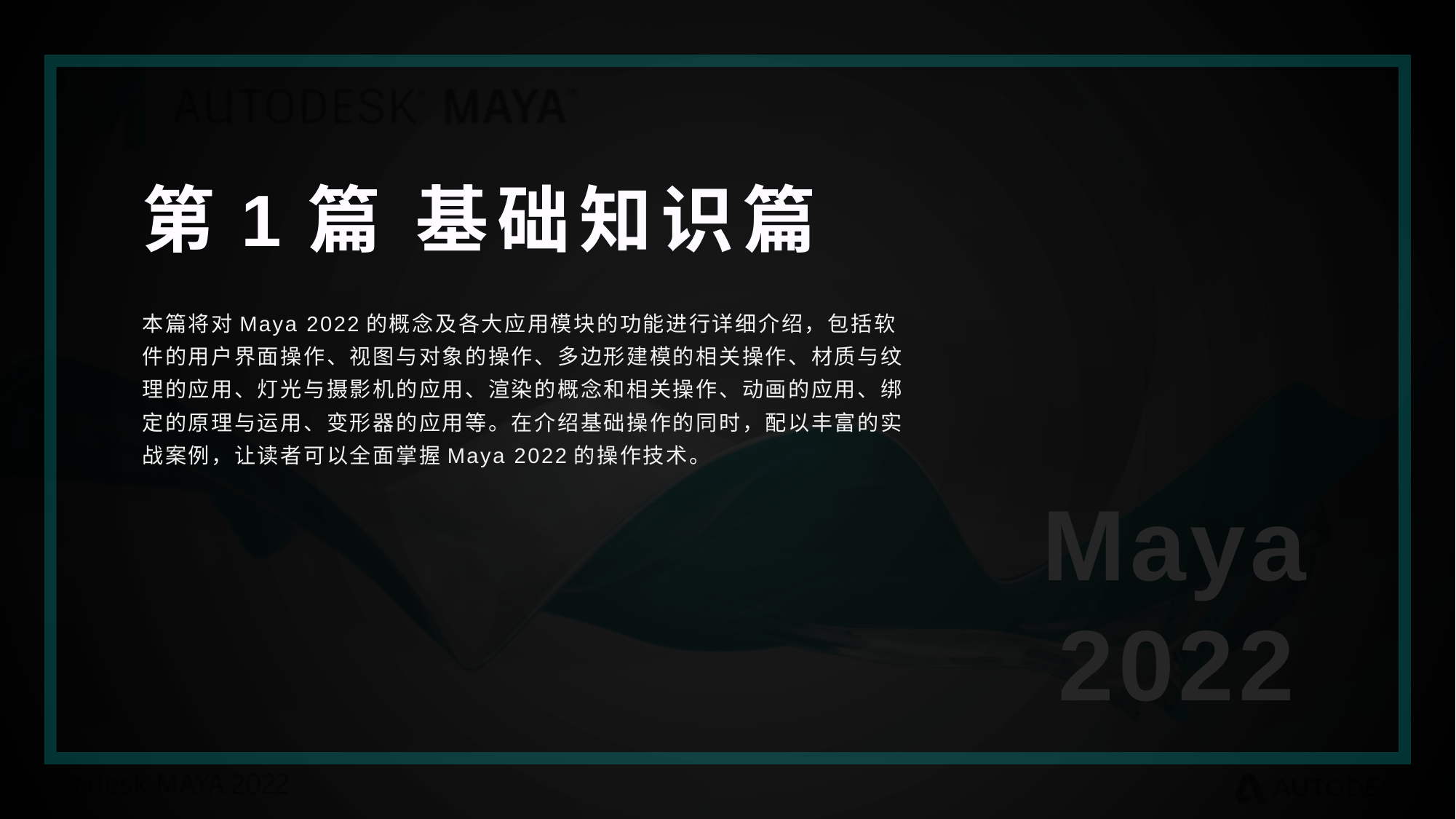

第1篇 基础知识篇
本篇将对Maya 2022的概念及各大应用模块的功能进行详细介绍，包括软件的用户界面操作、视图与对象的操作、多边形建模的相关操作、材质与纹理的应用、灯光与摄影机的应用、渲染的概念和相关操作、动画的应用、绑定的原理与运用、变形器的应用等。在介绍基础操作的同时，配以丰富的实战案例，让读者可以全面掌握Maya 2022的操作技术。